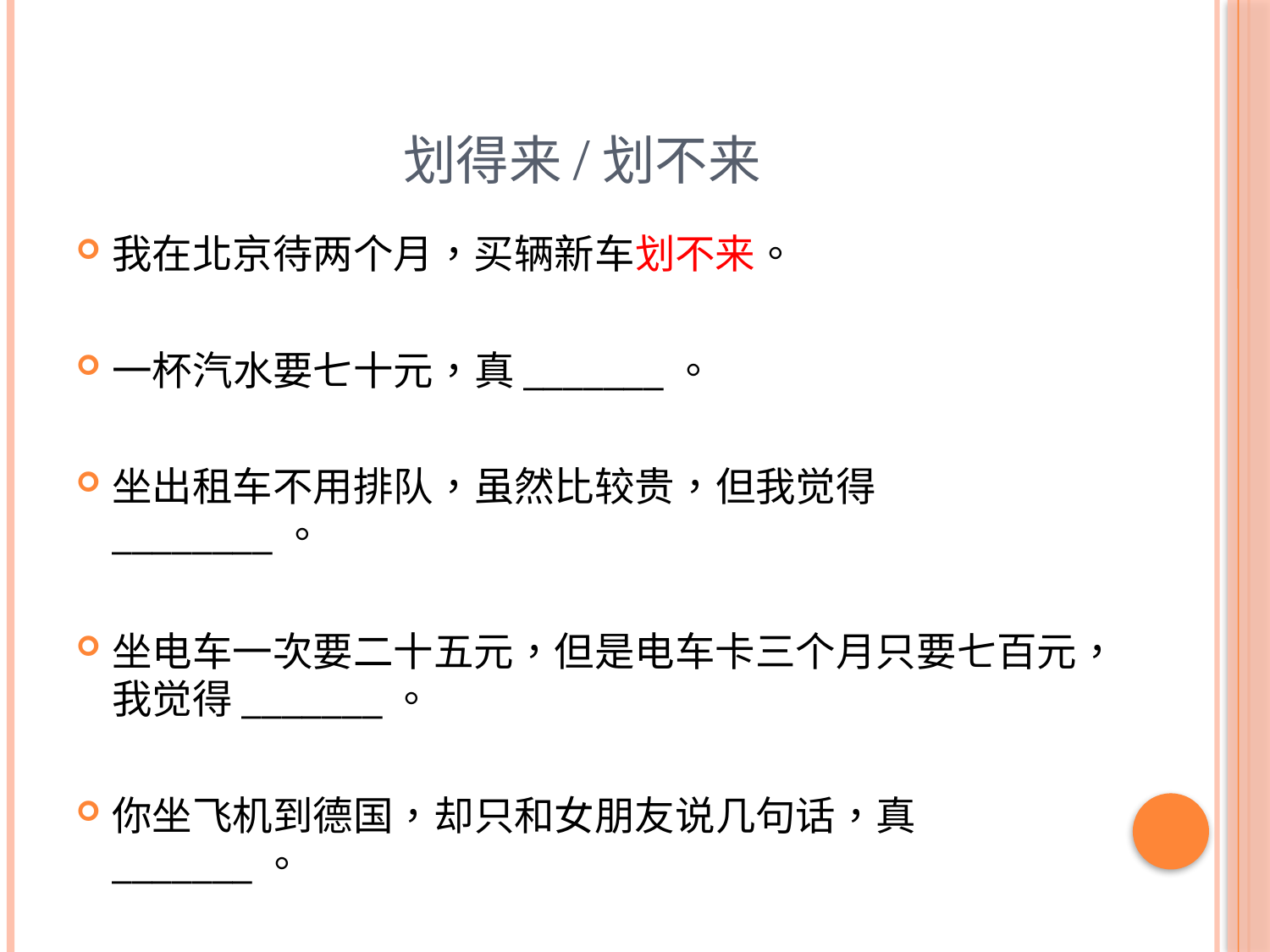

# 划得来/划不来
我在北京待两个月，买辆新车划不来。

一杯汽水要七十元，真_______。

坐出租车不用排队，虽然比较贵，但我觉得________。

坐电车一次要二十五元，但是电车卡三个月只要七百元，我觉得_______。

你坐飞机到德国，却只和女朋友说几句话，真_______。